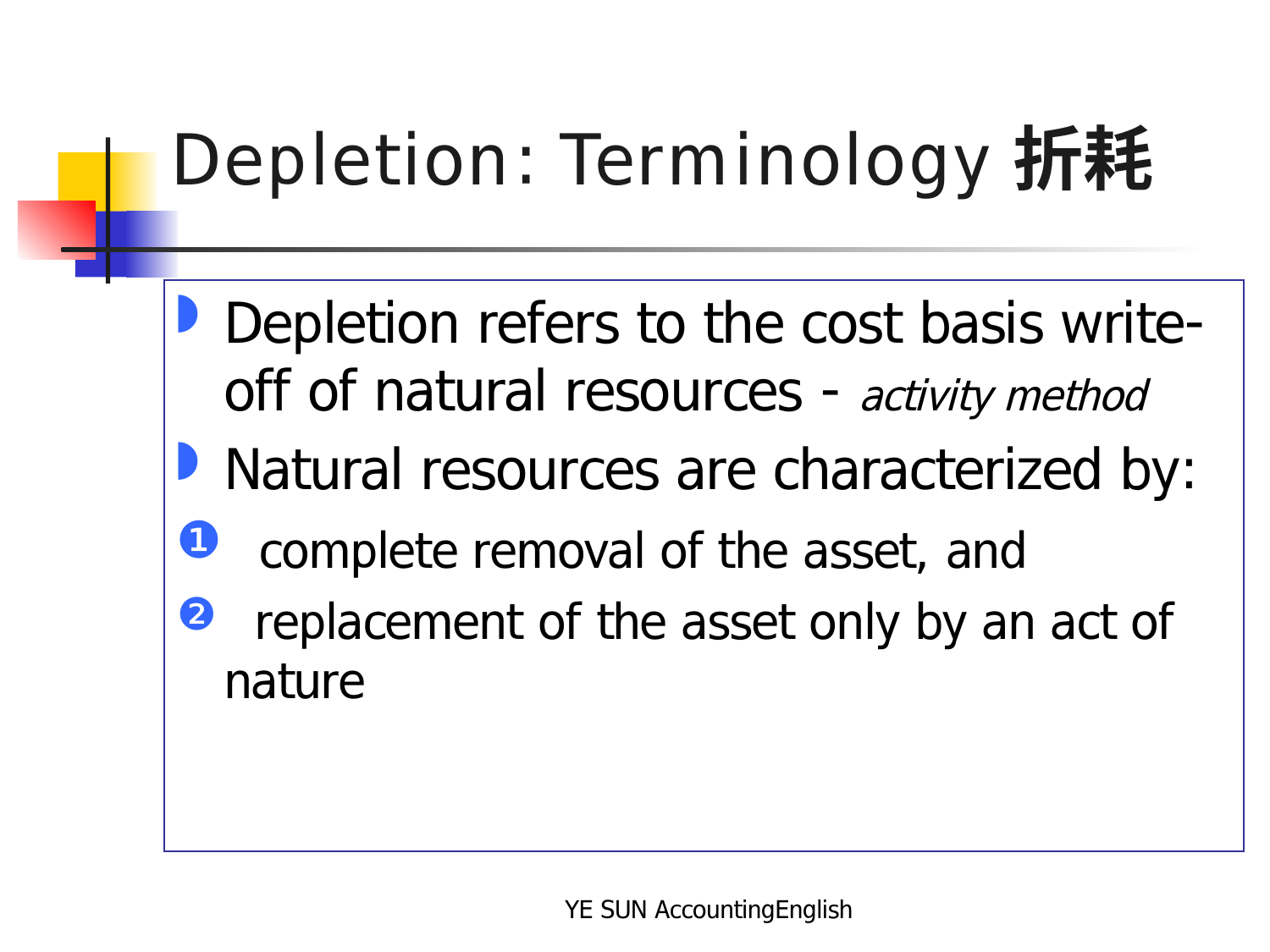

# Depletion: Terminology折耗
Depletion refers to the cost basis write-off of natural resources - activity method
Natural resources are characterized by:
  complete removal of the asset, and
  replacement of the asset only by an act of nature
YE SUN AccountingEnglish
37